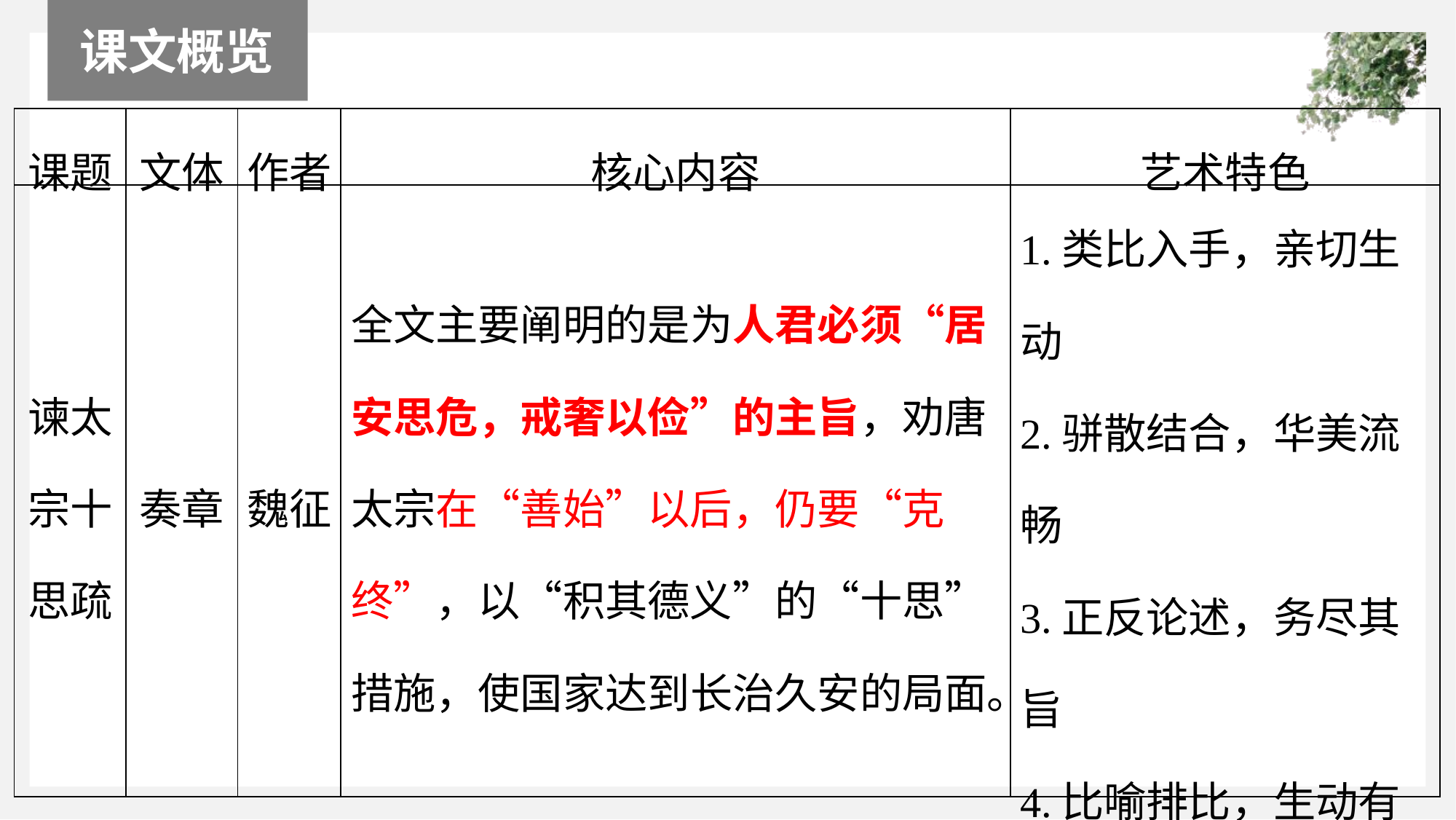

课文概览
| 课题 | 文体 | 作者 | 核心内容 | 艺术特色 |
| --- | --- | --- | --- | --- |
| 谏太宗十思疏 | 奏章 | 魏征 | 全文主要阐明的是为人君必须“居安思危，戒奢以俭”的主旨，劝唐太宗在“善始”以后，仍要“克终”，以“积其德义”的“十思”措施，使国家达到长治久安的局面。 | 1.类比入手，亲切生动 2.骈散结合，华美流畅 3.正反论述，务尽其旨 4.比喻排比，生动有力 |